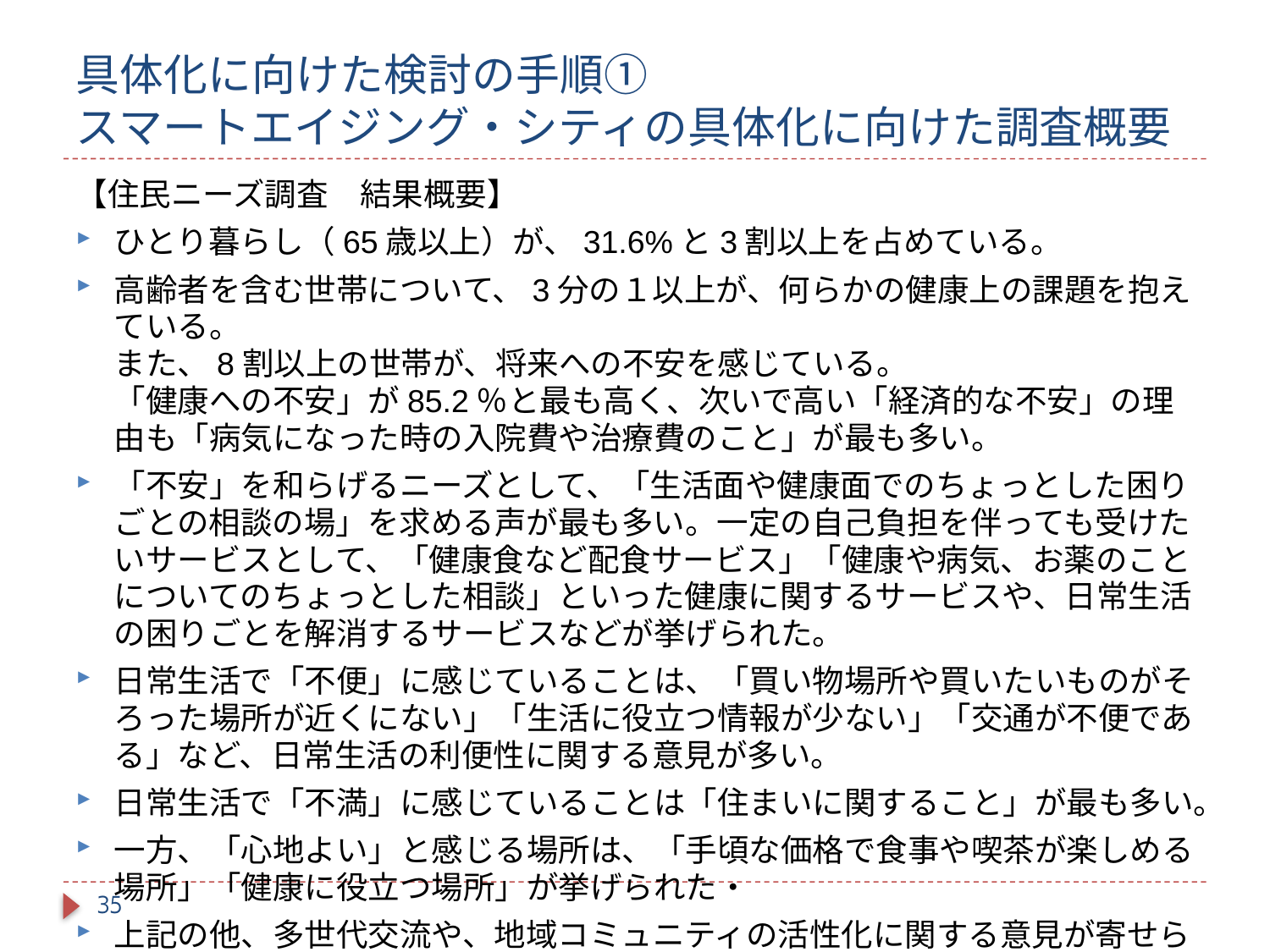

# 具体化に向けた検討の手順① スマートエイジング・シティの具体化に向けた調査概要
【住民ニーズ調査　結果概要】
ひとり暮らし（65歳以上）が、31.6%と3割以上を占めている。
高齢者を含む世帯について、3分の１以上が、何らかの健康上の課題を抱えている。
また、8割以上の世帯が、将来への不安を感じている。
「健康への不安」が85.2％と最も高く、次いで高い「経済的な不安」の理由も「病気になった時の入院費や治療費のこと」が最も多い。
「不安」を和らげるニーズとして、「生活面や健康面でのちょっとした困りごとの相談の場」を求める声が最も多い。一定の自己負担を伴っても受けたいサービスとして、「健康食など配食サービス」「健康や病気、お薬のことについてのちょっとした相談」といった健康に関するサービスや、日常生活の困りごとを解消するサービスなどが挙げられた。
日常生活で「不便」に感じていることは、「買い物場所や買いたいものがそろった場所が近くにない」「生活に役立つ情報が少ない」「交通が不便である」など、日常生活の利便性に関する意見が多い。
日常生活で「不満」に感じていることは「住まいに関すること」が最も多い。
一方、「心地よい」と感じる場所は、「手頃な価格で食事や喫茶が楽しめる場所」「健康に役立つ場所」が挙げられた・
上記の他、多世代交流や、地域コミュニティの活性化に関する意見が寄せられた。
35